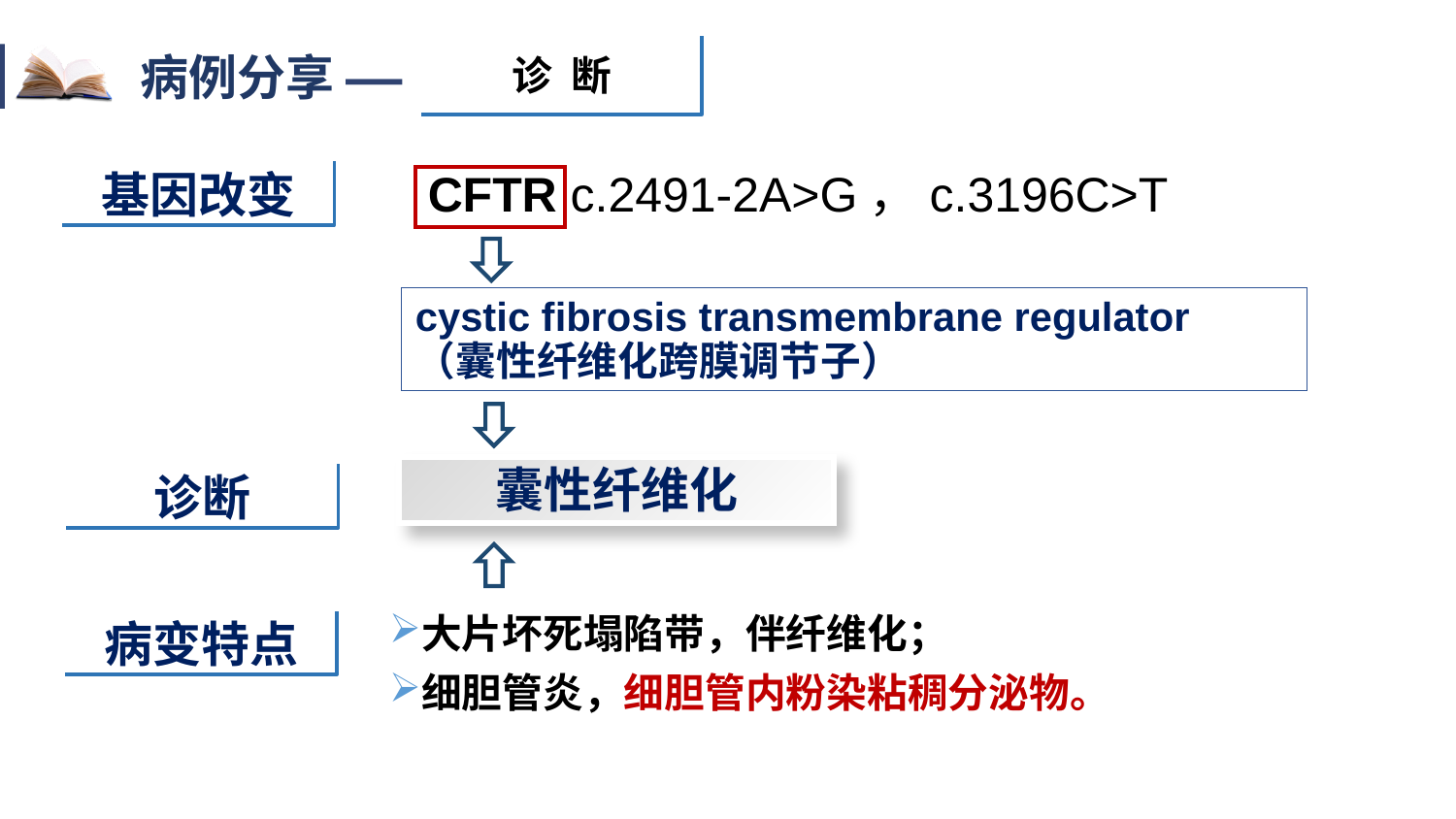

—
诊  断
病例分享
  CFTR c.2491-2A>G，c.3196C>T
基因改变

cystic fibrosis transmembrane regulator
（囊性纤维化跨膜调节子）

囊性纤维化
诊断

大片坏死塌陷带，伴纤维化；
细胆管炎，细胆管内粉染粘稠分泌物。
病变特点